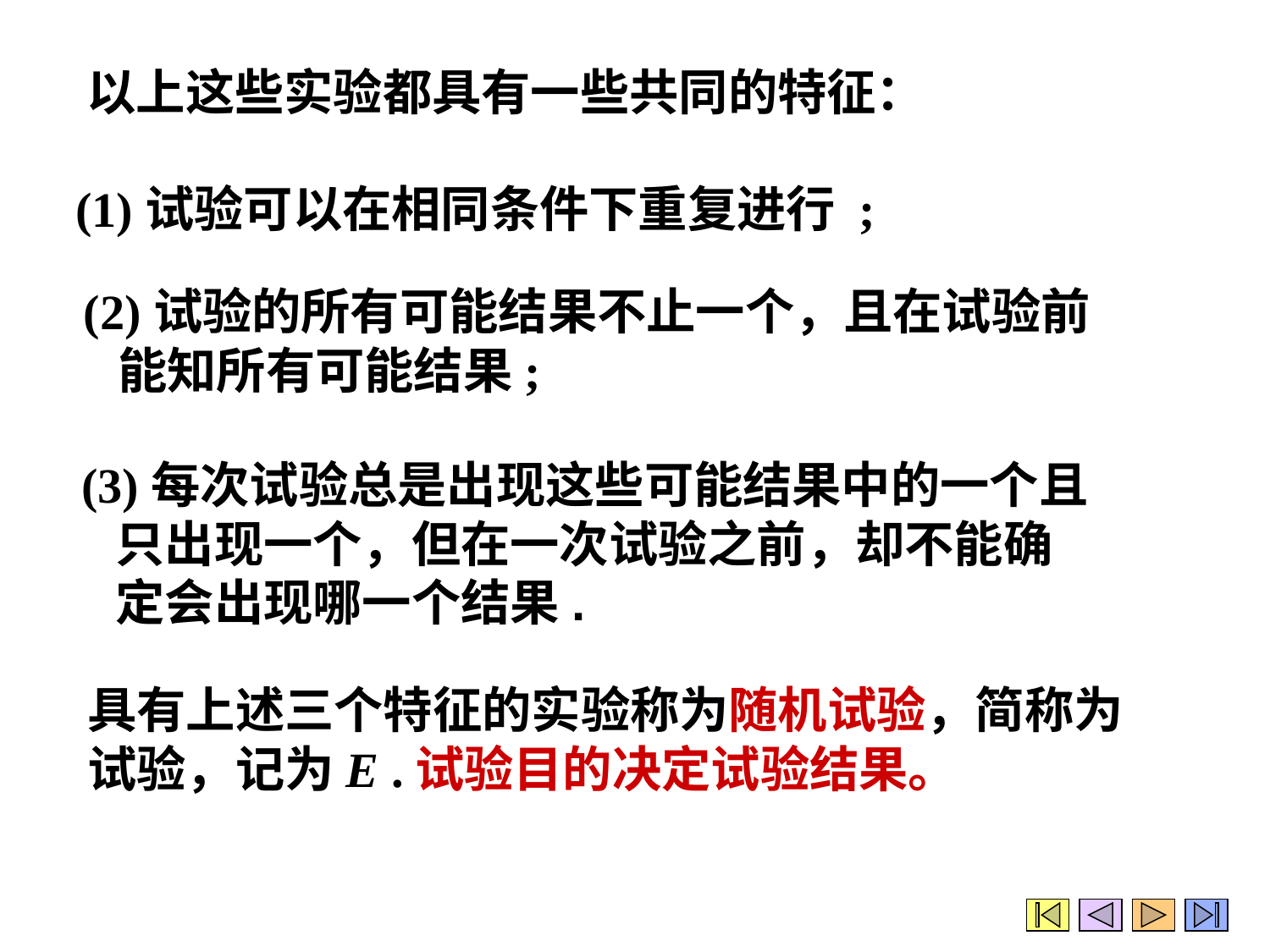

以上这些实验都具有一些共同的特征：
(1)试验可以在相同条件下重复进行 ;
(2)试验的所有可能结果不止一个，且在试验前
  能知所有可能结果;
(3)每次试验总是出现这些可能结果中的一个且
  只出现一个，但在一次试验之前，却不能确
  定会出现哪一个结果.
具有上述三个特征的实验称为随机试验，简称为
试验，记为E .试验目的决定试验结果。